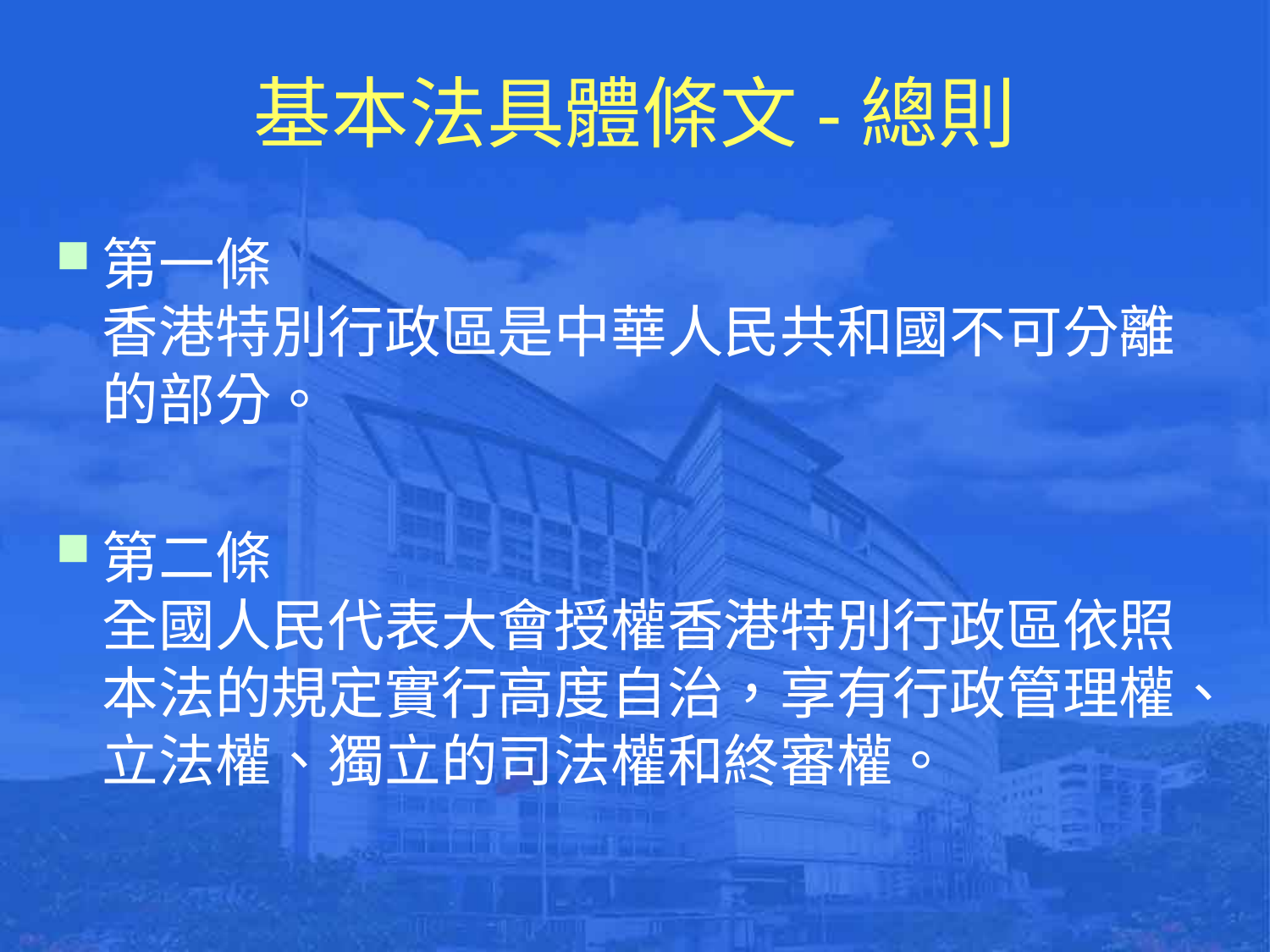

# 基本法具體條文-總則
第一條
香港特別行政區是中華人民共和國不可分離的部分。

第二條
全國人民代表大會授權香港特別行政區依照本法的規定實行高度自治，享有行政管理權、立法權、獨立的司法權和終審權。